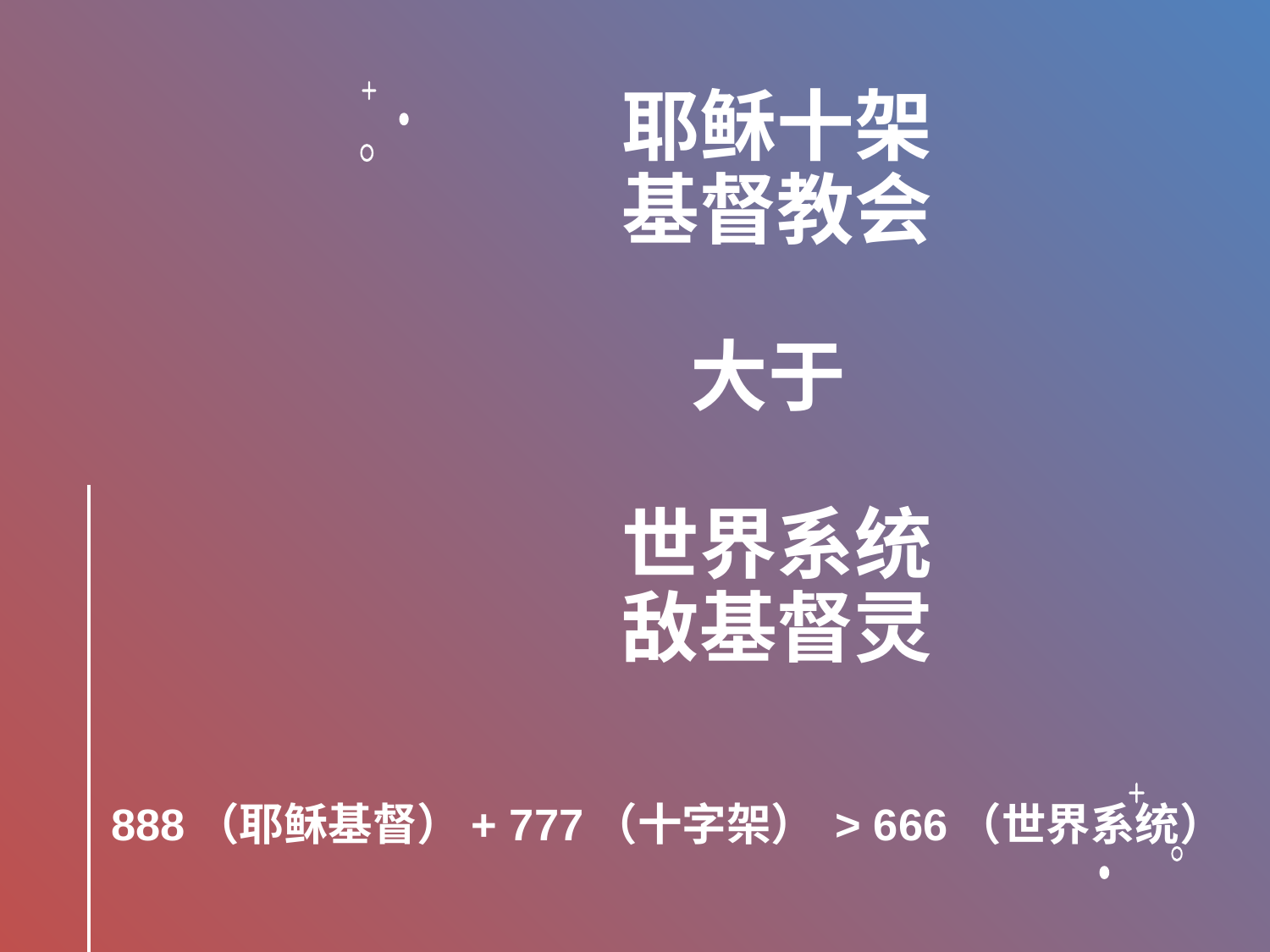

# 耶稣十架 基督教会 大于 世界系统 敌基督灵

888（耶稣基督）+ 777（十字架） > 666（世界系统）